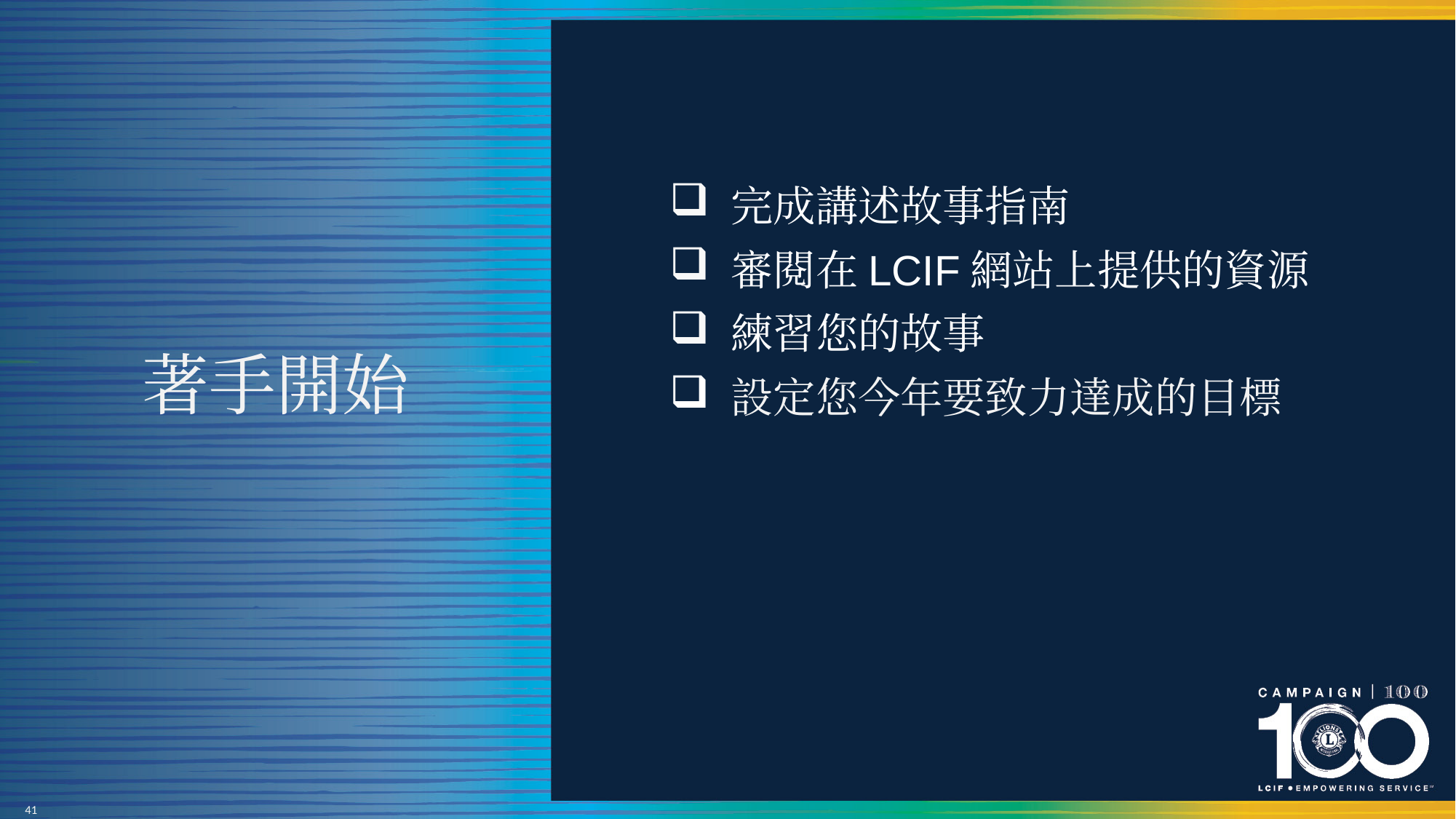

# 著手開始
 完成講述故事指南
 審閱在LCIF網站上提供的資源
 練習您的故事
 設定您今年要致力達成的目標